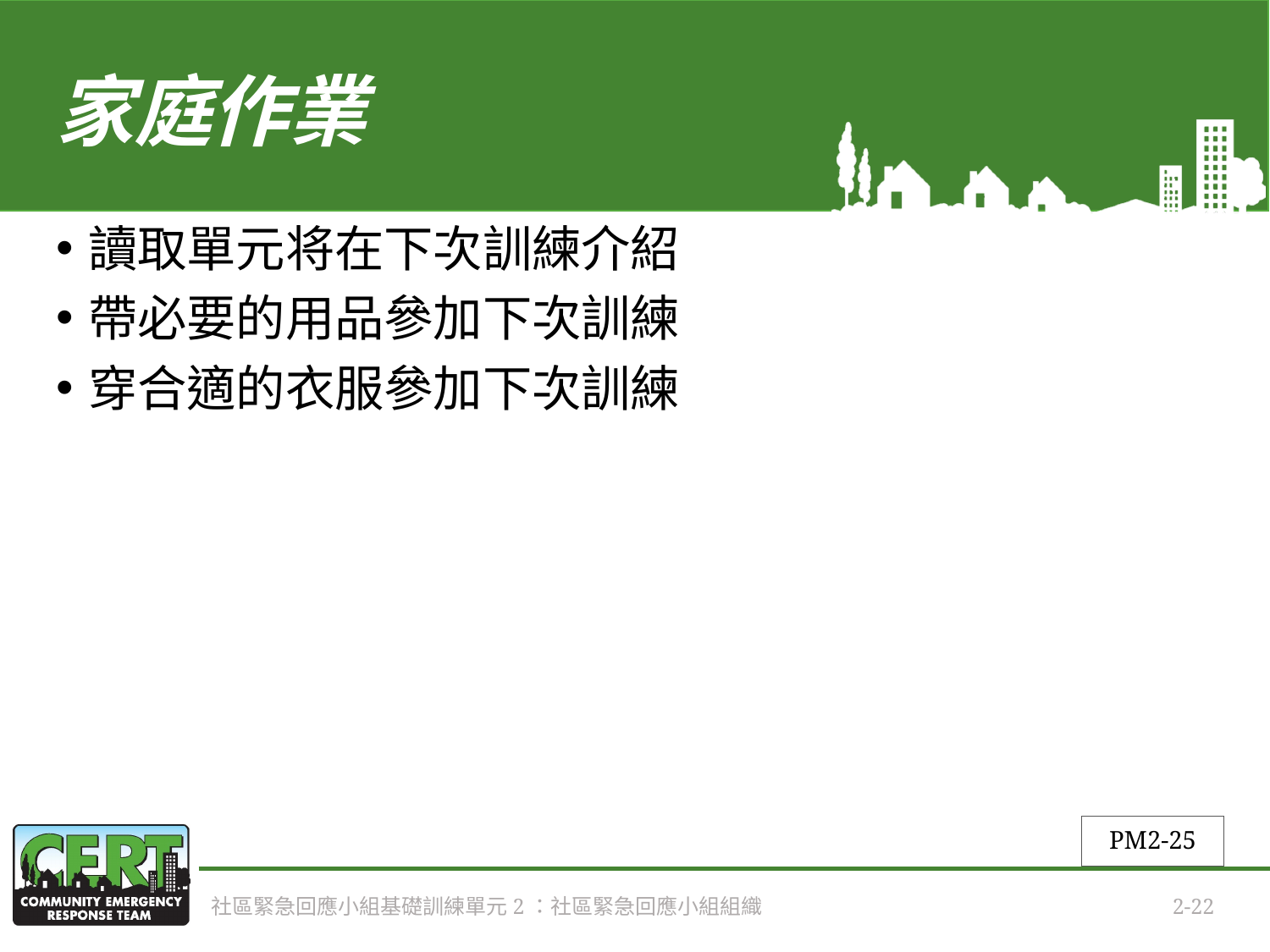

# 家庭作業
讀取單元将在下次訓練介紹
帶必要的用品參加下次訓練
穿合適的衣服參加下次訓練
PM2-25
社區緊急回應小組基礎訓練單元2：社區緊急回應小組組織
2-22